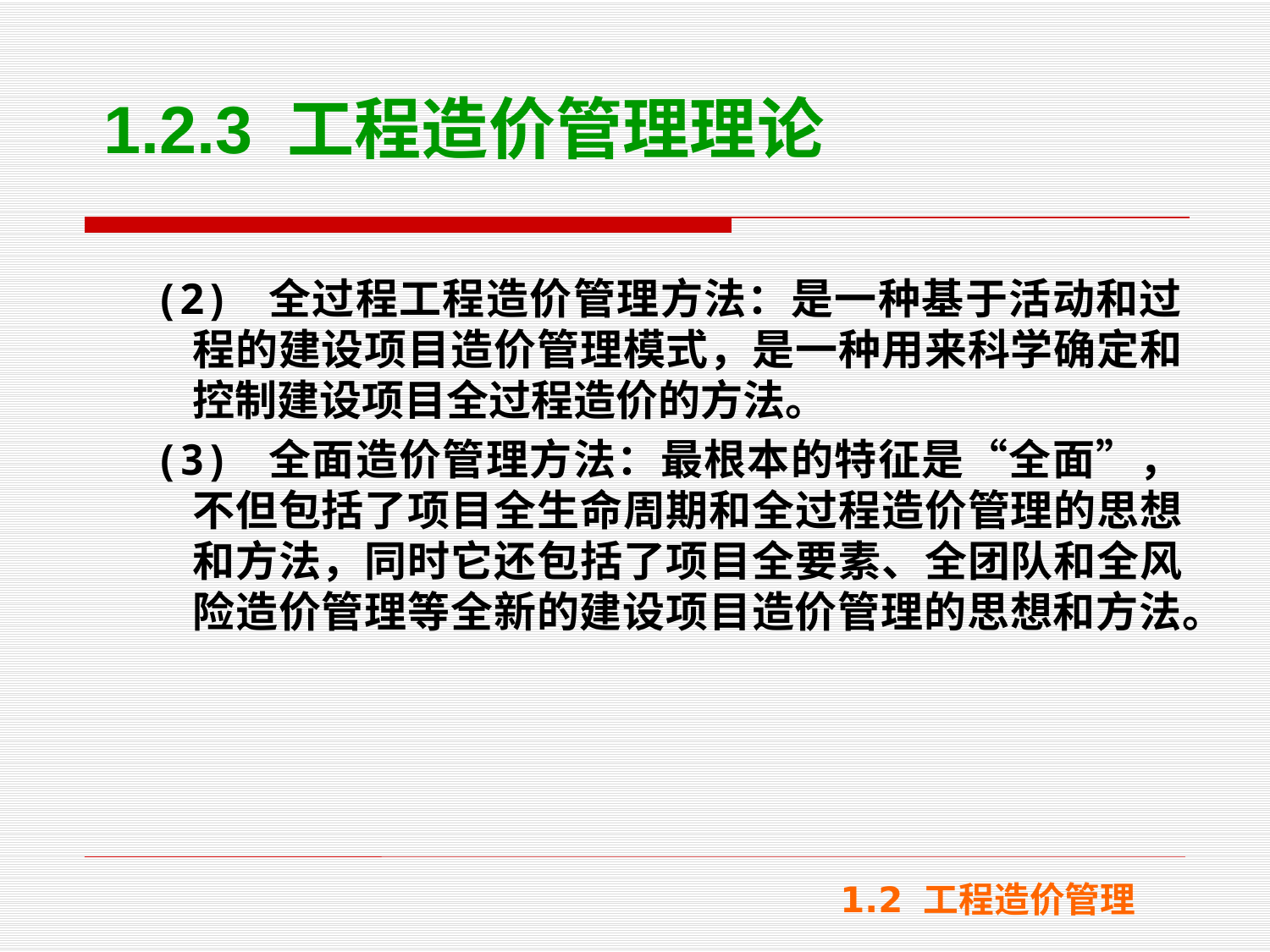

# 1.2.3 工程造价管理理论
 (2) 全过程工程造价管理方法：是一种基于活动和过程的建设项目造价管理模式，是一种用来科学确定和控制建设项目全过程造价的方法。
 (3) 全面造价管理方法：最根本的特征是“全面”，不但包括了项目全生命周期和全过程造价管理的思想和方法，同时它还包括了项目全要素、全团队和全风险造价管理等全新的建设项目造价管理的思想和方法。

1.2 工程造价管理